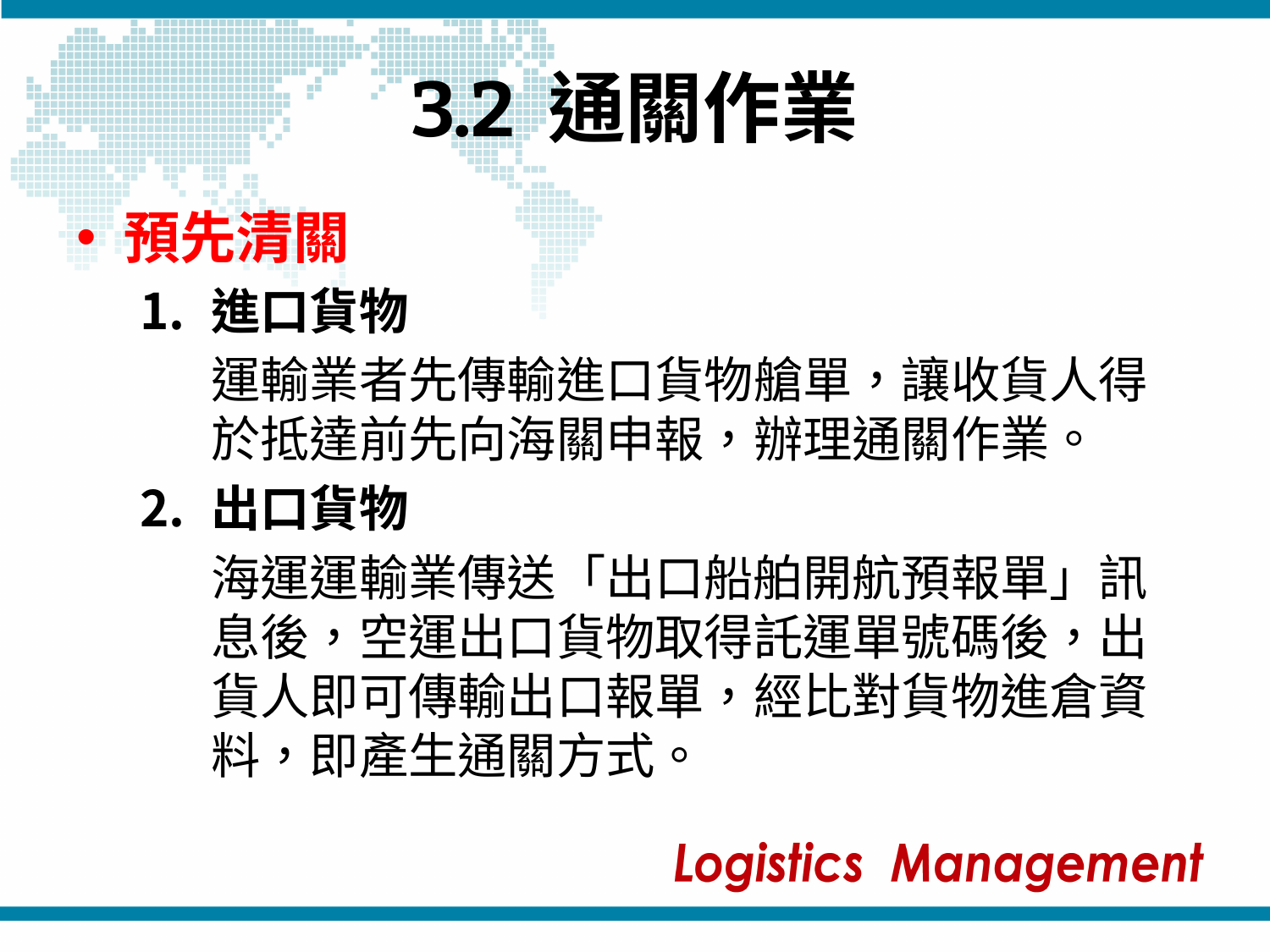

# 3.2 通關作業
預先清關
進口貨物
	運輸業者先傳輸進口貨物艙單，讓收貨人得於抵達前先向海關申報，辦理通關作業。
出口貨物
	海運運輸業傳送「出口船舶開航預報單」訊息後，空運出口貨物取得託運單號碼後，出貨人即可傳輸出口報單，經比對貨物進倉資料，即產生通關方式。